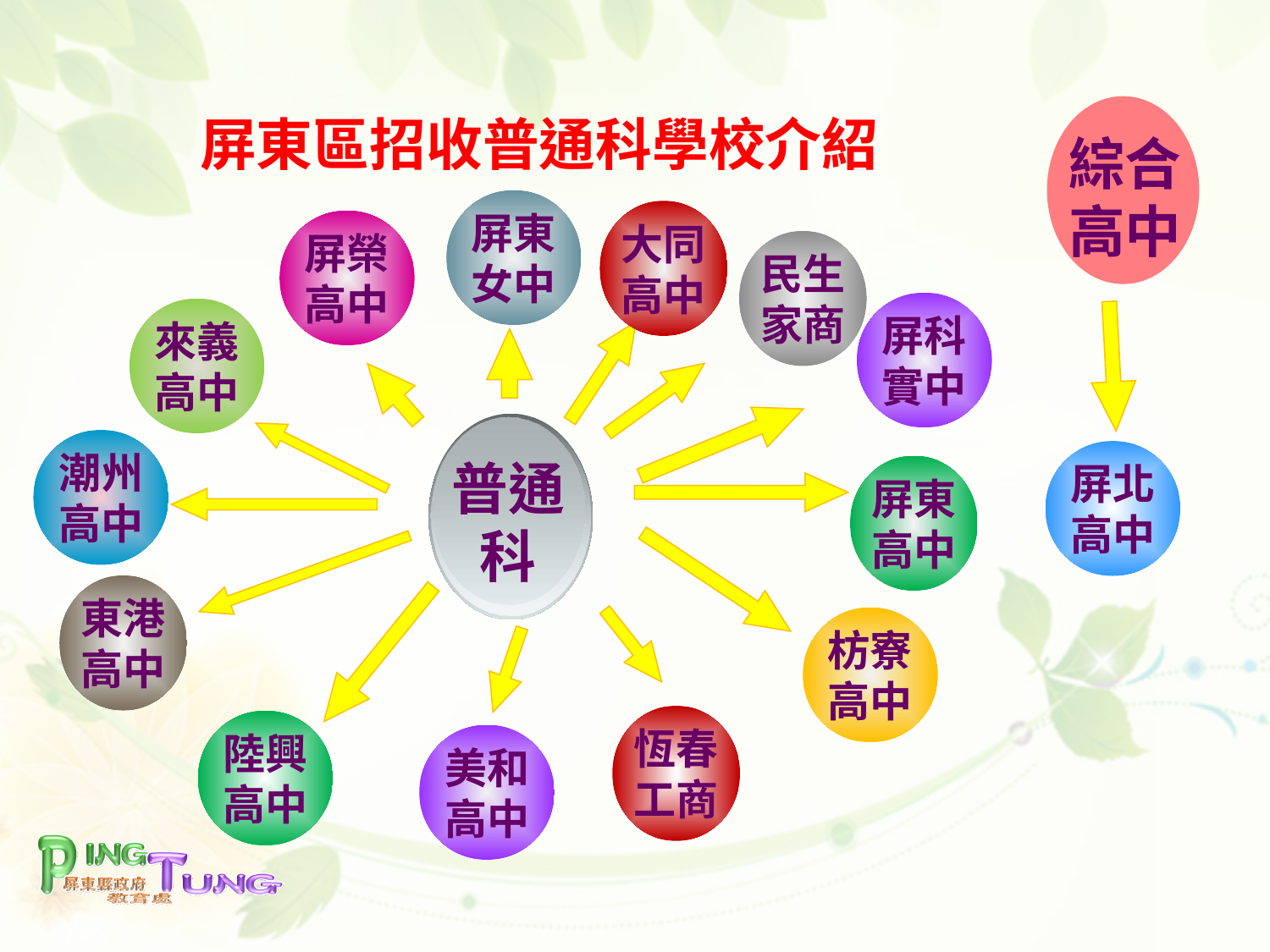

# 屏東區招收普通科學校介紹
綜合高中
屏東
女中
大同
高中
屏榮
高中
民生
家商
來義
高中

普通科

潮州
高中
屏北
高中
屏東
高中
東港
高中
枋寮
高中
恆春
工商
陸興
高中
美和
高中
屏科
實中